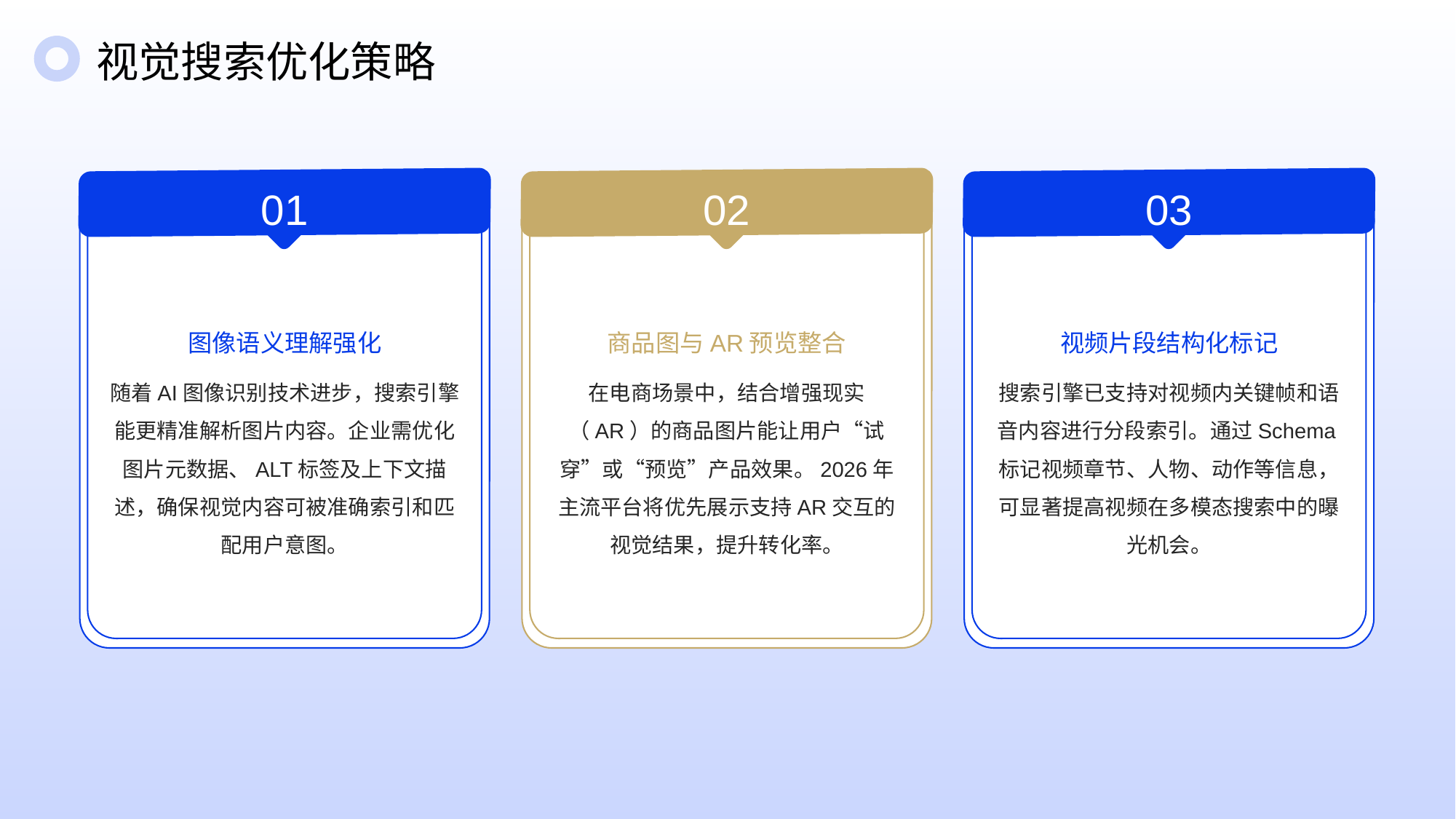

视觉搜索优化策略

01
03
02

图像语义理解强化
视频片段结构化标记
商品图与AR预览整合
随着AI图像识别技术进步，搜索引擎能更精准解析图片内容。企业需优化图片元数据、ALT标签及上下文描述，确保视觉内容可被准确索引和匹配用户意图。
搜索引擎已支持对视频内关键帧和语音内容进行分段索引。通过Schema标记视频章节、人物、动作等信息，可显著提高视频在多模态搜索中的曝光机会。
在电商场景中，结合增强现实（AR）的商品图片能让用户“试穿”或“预览”产品效果。2026年主流平台将优先展示支持AR交互的视觉结果，提升转化率。